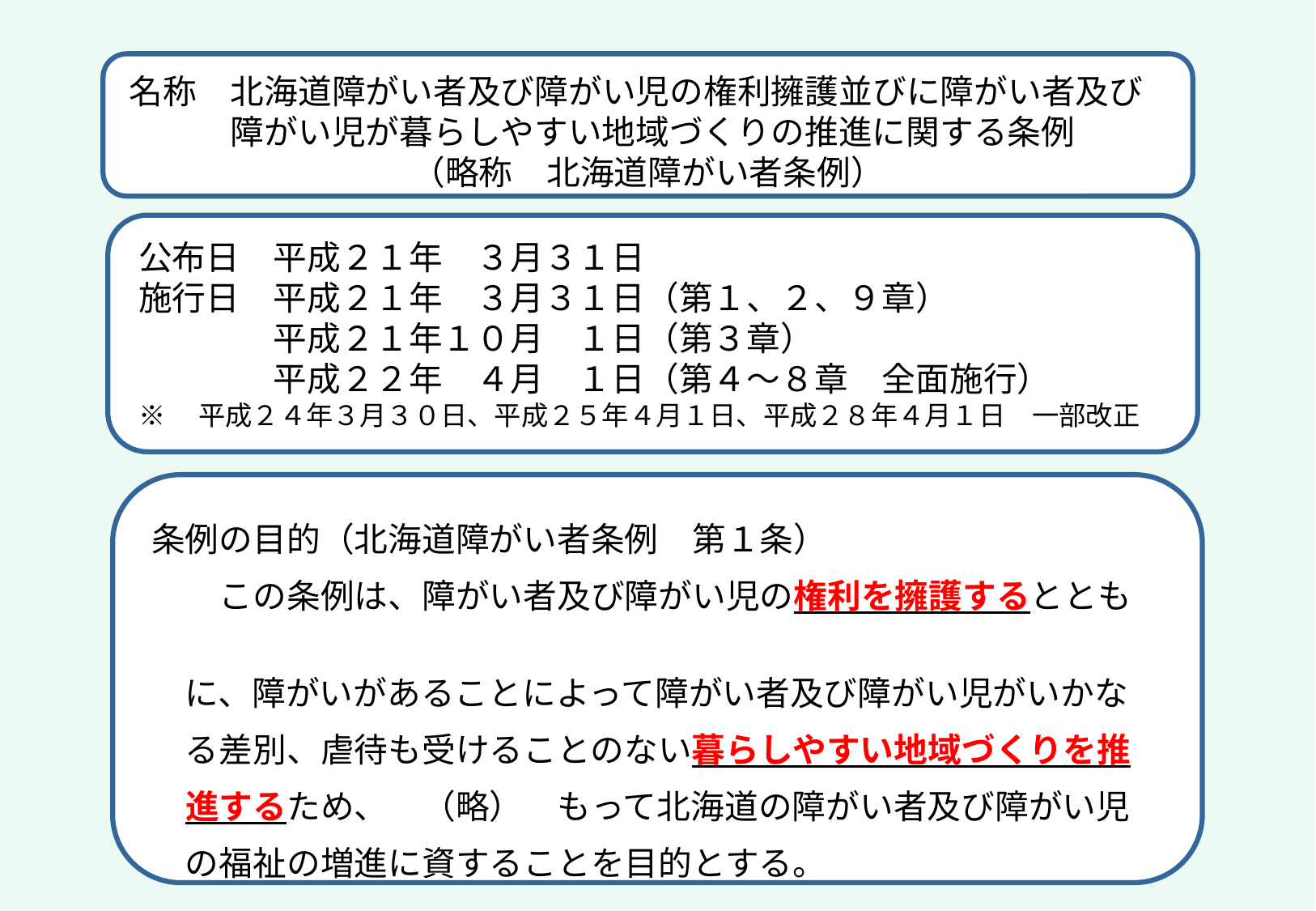

名称　北海道障がい者及び障がい児の権利擁護並びに障がい者及び
　　　障がい児が暮らしやすい地域づくりの推進に関する条例
（略称　北海道障がい者条例）
公布日　平成２１年　３月３１日
施行日　平成２１年　３月３１日（第１、２、９章）
　　　　平成２１年１０月　１日（第３章）
　　　　平成２２年　４月　１日（第４～８章　全面施行）
※　平成２４年３月３０日、平成２５年４月１日、平成２８年４月１日　一部改正
条例の目的（北海道障がい者条例　第１条）

　　この条例は、障がい者及び障がい児の権利を擁護するととも

　に、障がいがあることによって障がい者及び障がい児がいかな

　る差別、虐待も受けることのない暮らしやすい地域づくりを推

　進するため、　（略）　もって北海道の障がい者及び障がい児

　の福祉の増進に資することを目的とする。